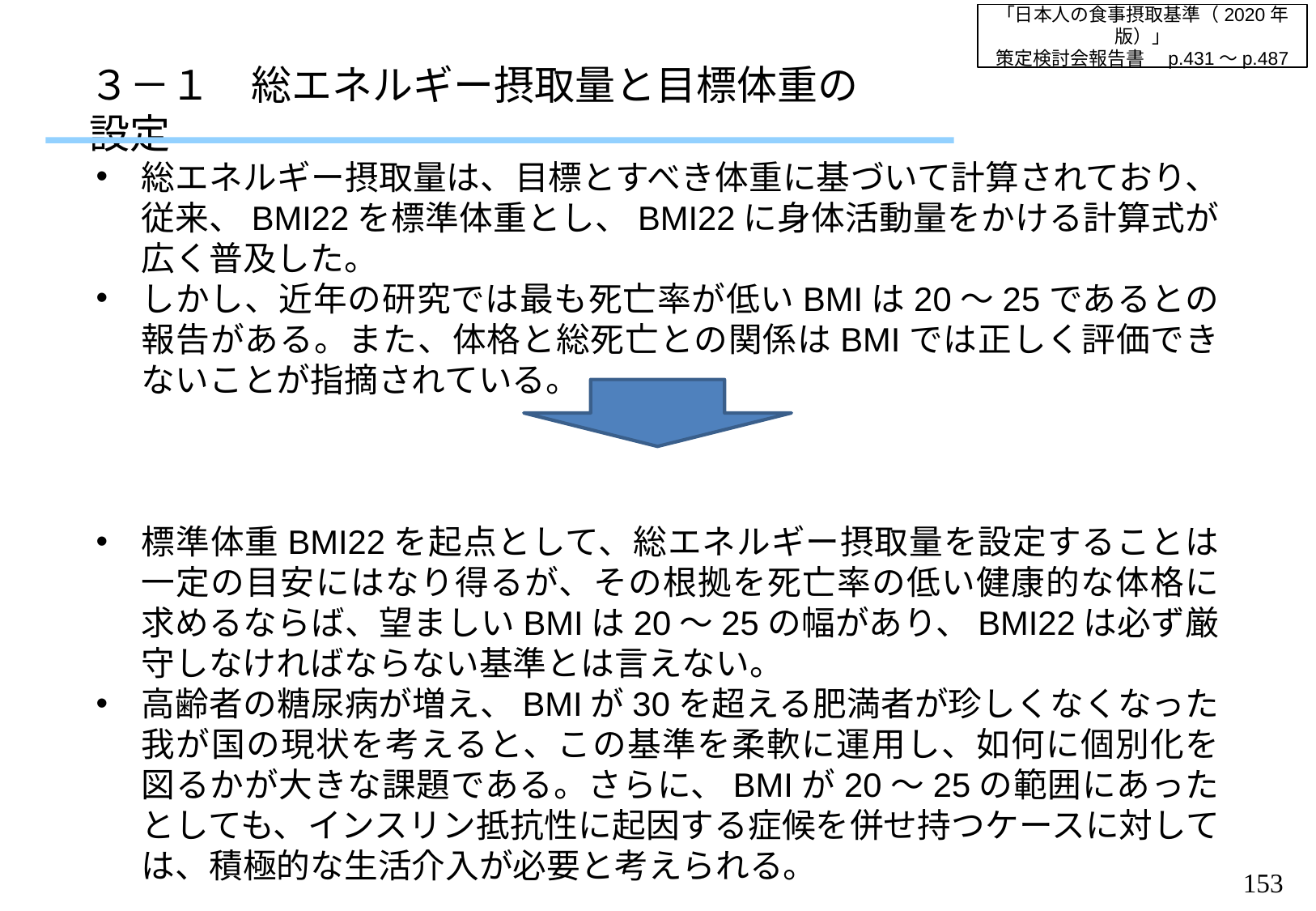

「日本人の食事摂取基準（2020年版）」
策定検討会報告書　p.431～p.487
３－１　総エネルギー摂取量と目標体重の設定

総エネルギー摂取量は、目標とすべき体重に基づいて計算されており、従来、BMI22を標準体重とし、BMI22に身体活動量をかける計算式が広く普及した。
しかし、近年の研究では最も死亡率が低いBMIは20～25であるとの報告がある。また、体格と総死亡との関係はBMIでは正しく評価できないことが指摘されている。

標準体重BMI22を起点として、総エネルギー摂取量を設定することは一定の目安にはなり得るが、その根拠を死亡率の低い健康的な体格に求めるならば、望ましいBMIは20～25の幅があり、BMI22は必ず厳守しなければならない基準とは言えない。
高齢者の糖尿病が増え、BMIが30を超える肥満者が珍しくなくなった我が国の現状を考えると、この基準を柔軟に運用し、如何に個別化を図るかが大きな課題である。さらに、BMIが20～25の範囲にあったとしても、インスリン抵抗性に起因する症候を併せ持つケースに対しては、積極的な生活介入が必要と考えられる。

153